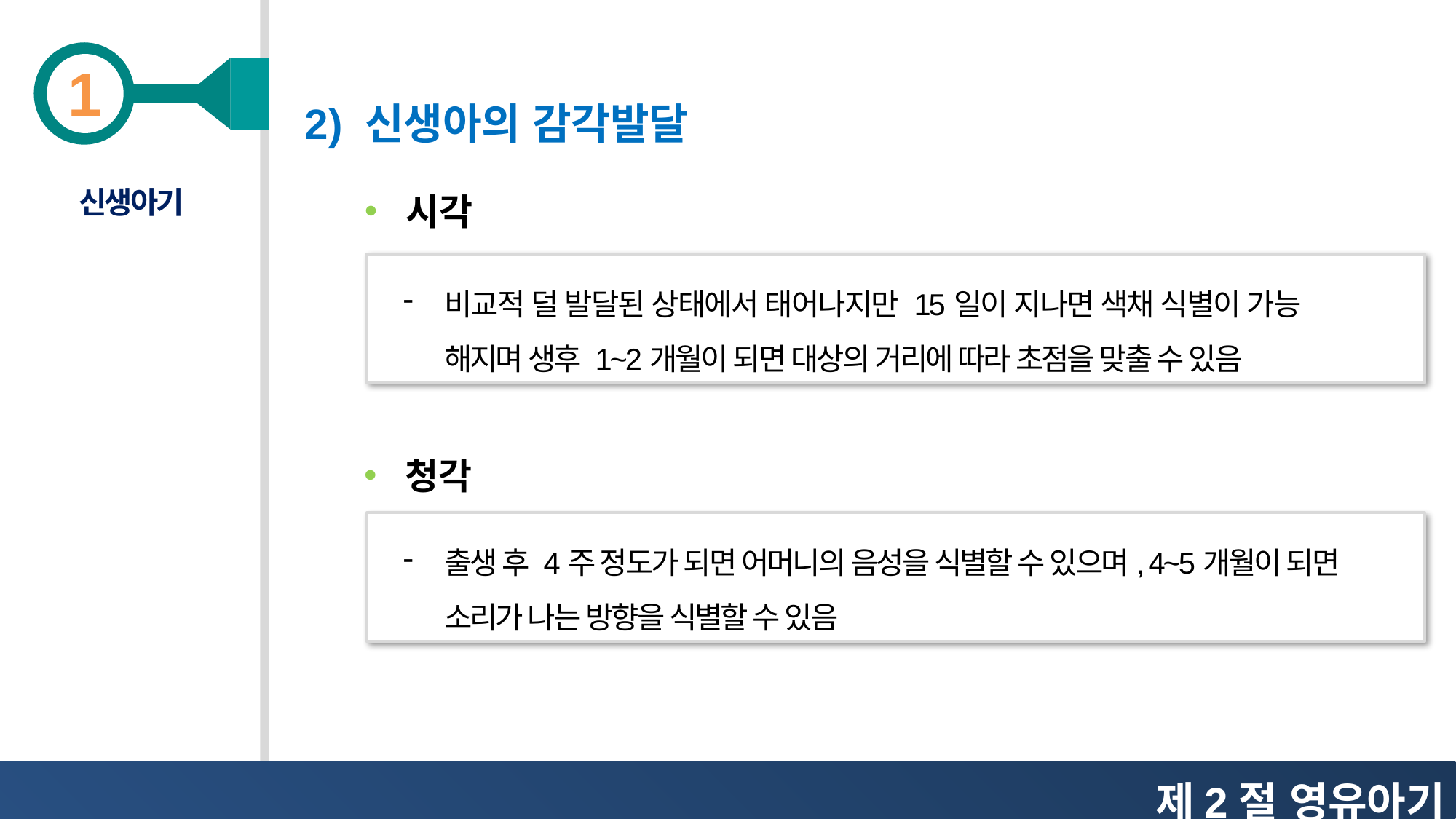

2) 신생아의 감각발달
신생아기
시각

비교적 덜 발달된 상태에서 태어나지만 15일이 지나면 색채 식별이 가능                해지며 생후 1~2개월이 되면 대상의 거리에 따라 초점을 맞출 수 있음
청각

출생 후 4주 정도가 되면 어머니의 음성을 식별할 수 있으며, 4~5개월이 되면
     소리가 나는 방향을 식별할 수 있음
제2절 영유아기